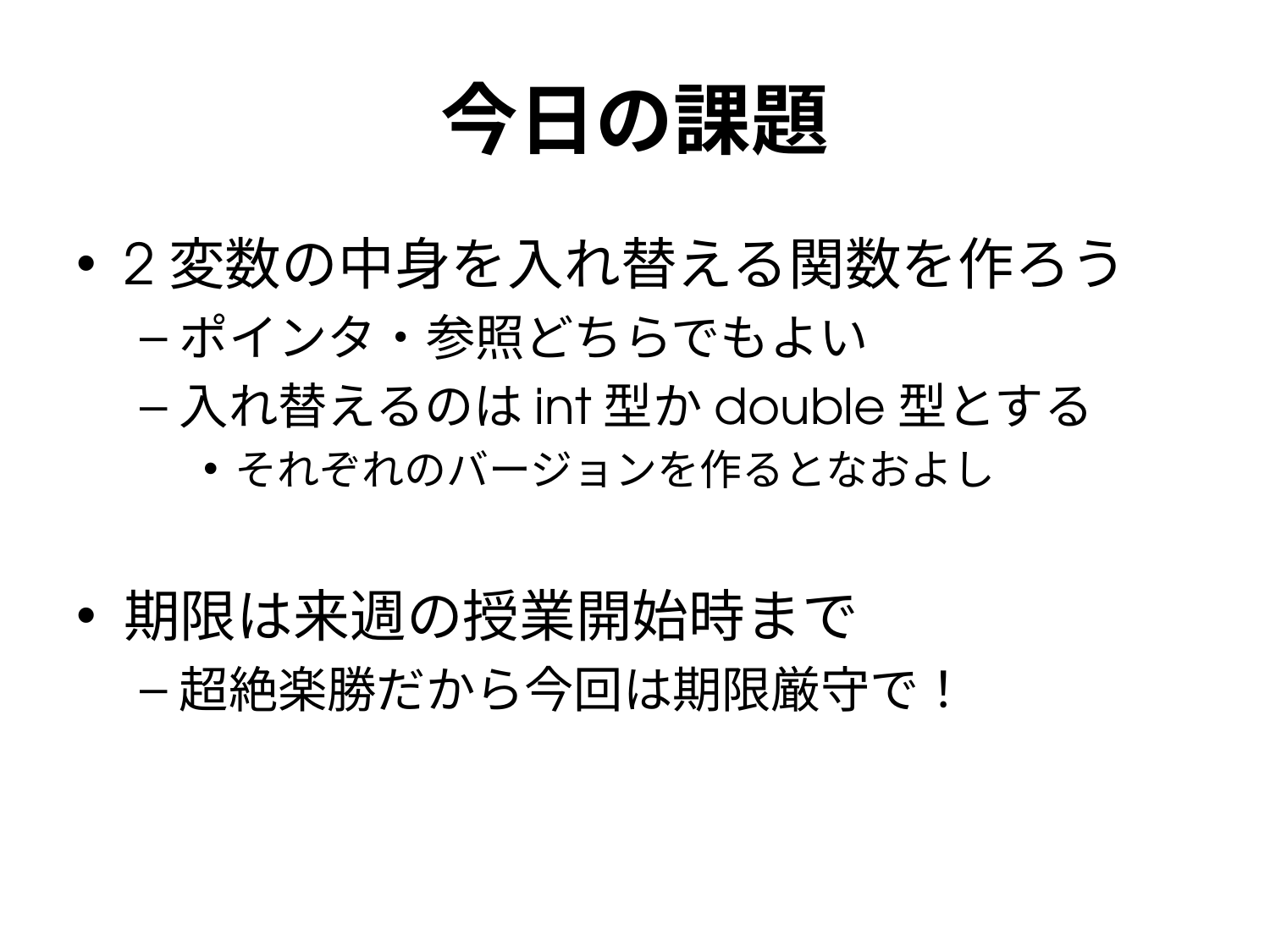

# 今日の課題
2変数の中身を入れ替える関数を作ろう
ポインタ・参照どちらでもよい
入れ替えるのはint型かdouble型とする
それぞれのバージョンを作るとなおよし

期限は来週の授業開始時まで
超絶楽勝だから今回は期限厳守で！